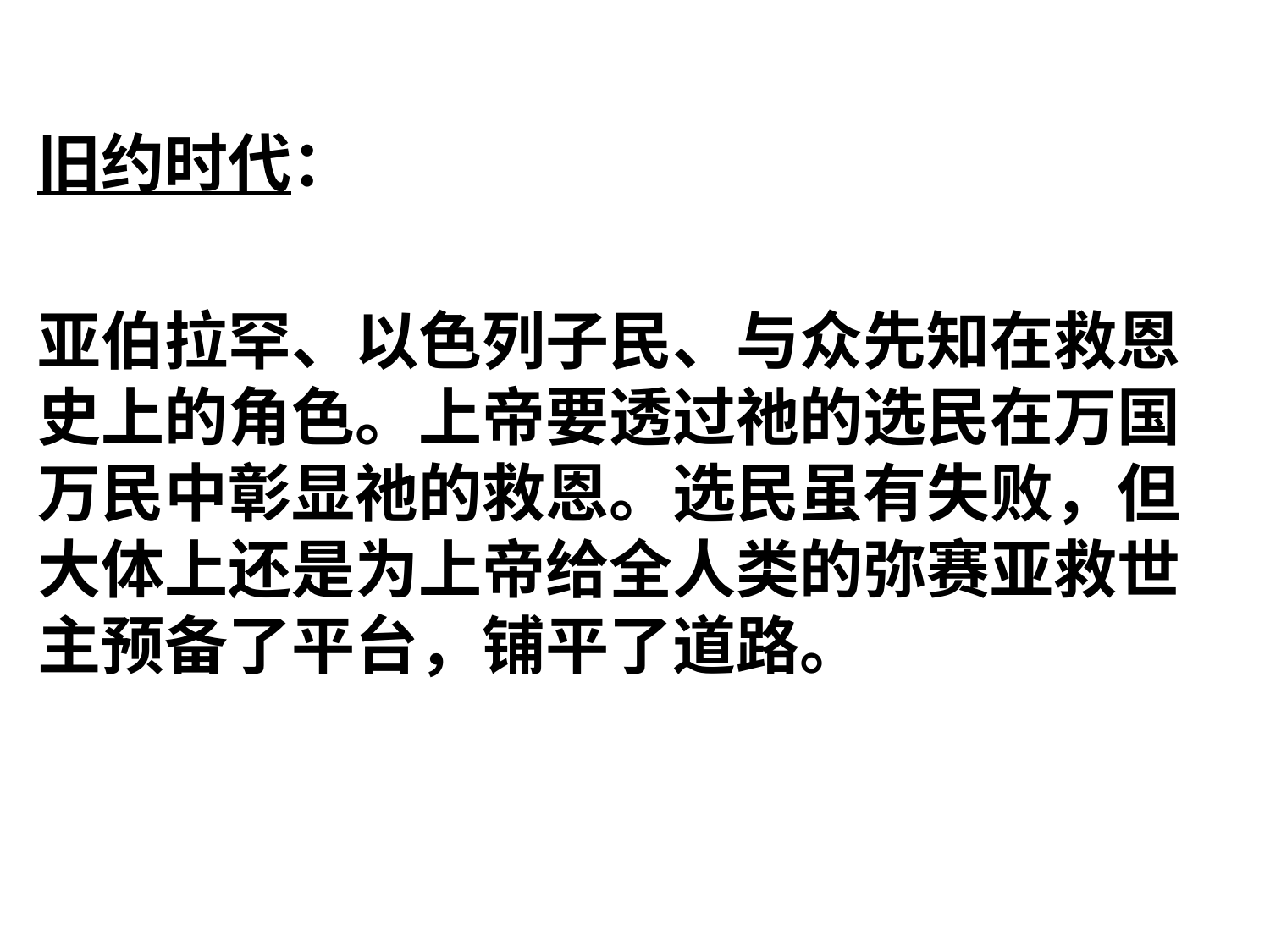

旧约时代：

亚伯拉罕、以色列子民、与众先知在救恩史上的角色。上帝要透过祂的选民在万国万民中彰显祂的救恩。选民虽有失败，但大体上还是为上帝给全人类的弥赛亚救世主预备了平台，铺平了道路。